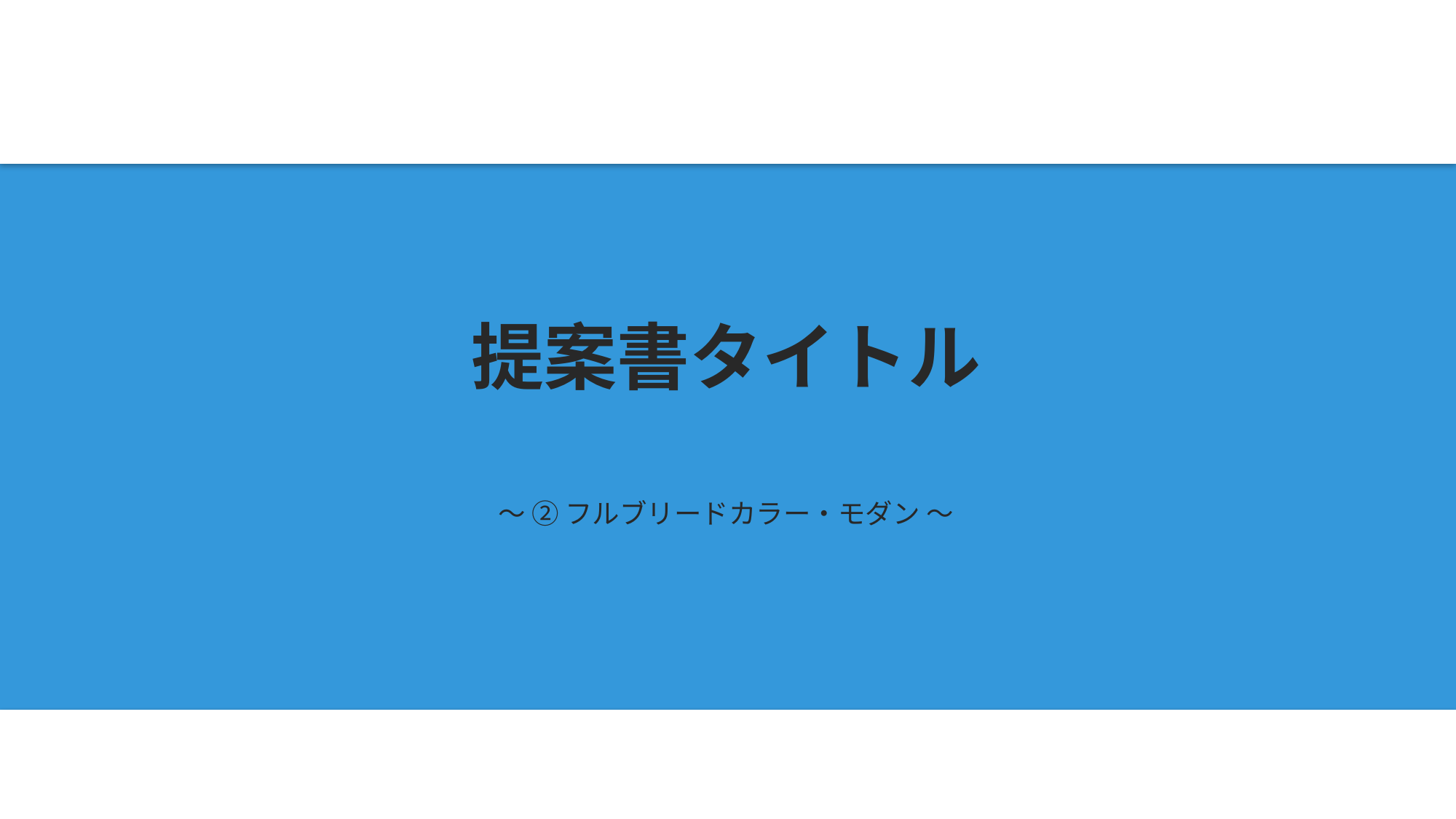

COVER #02
社内大型企画
提案書タイトル
〜 ② フルブリードカラー・モダン 〜

2026.05 ｜ 提案者：氏名 ｜ template-free.jp